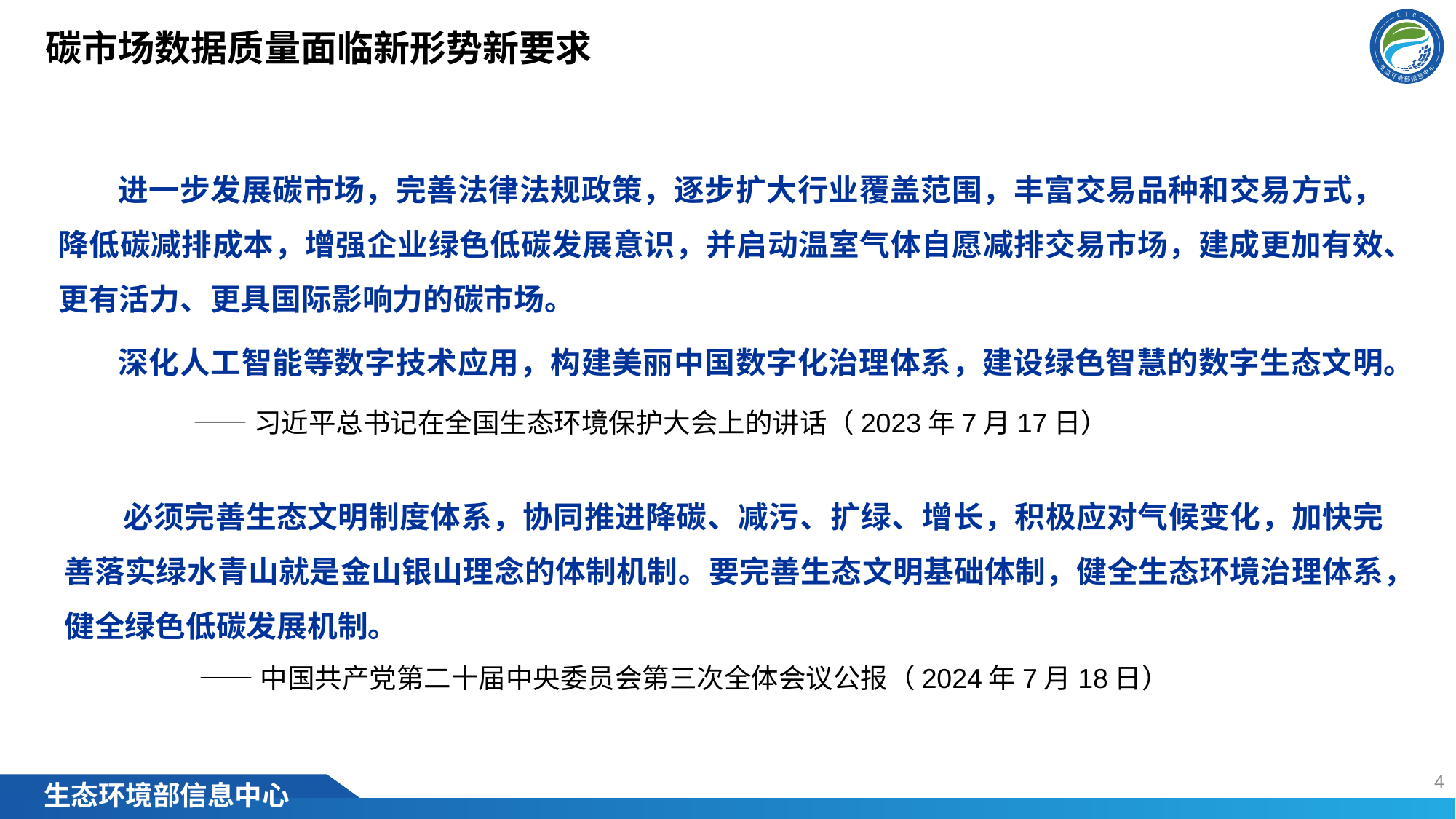

碳市场数据质量面临新形势新要求
       进一步发展碳市场，完善法律法规政策，逐步扩大行业覆盖范围，丰富交易品种和交易方式，降低碳减排成本，增强企业绿色低碳发展意识，并启动温室气体自愿减排交易市场，建成更加有效、更有活力、更具国际影响力的碳市场。

       深化人工智能等数字技术应用，构建美丽中国数字化治理体系，建设绿色智慧的数字生态文明。

——习近平总书记在全国生态环境保护大会上的讲话（2023年7月17日）
       必须完善生态文明制度体系，协同推进降碳、减污、扩绿、增长，积极应对气候变化，加快完善落实绿水青山就是金山银山理念的体制机制。要完善生态文明基础体制，健全生态环境治理体系，健全绿色低碳发展机制。
 ——中国共产党第二十届中央委员会第三次全体会议公报（2024年7月18日）
4